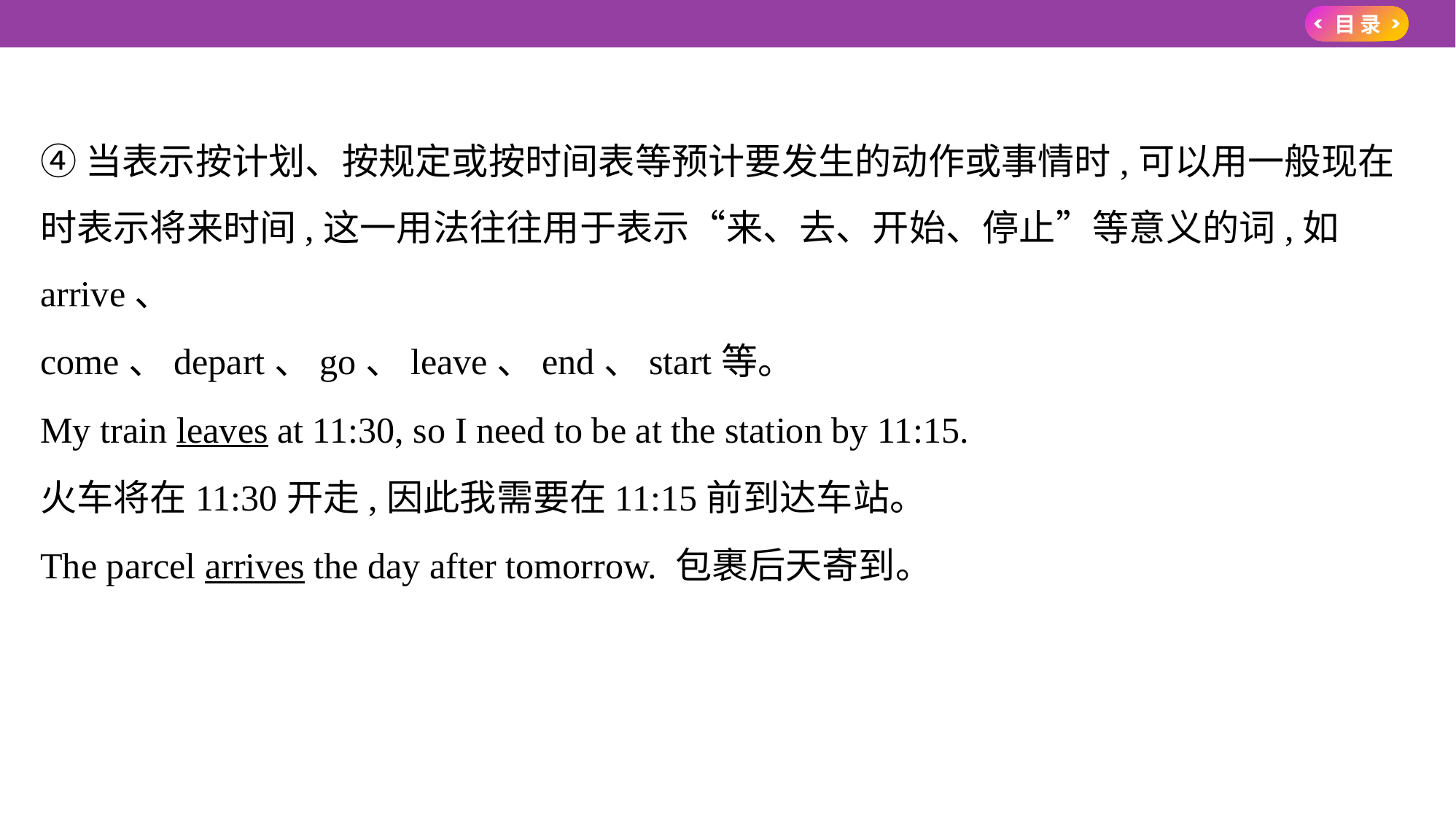

④当表示按计划、按规定或按时间表等预计要发生的动作或事情时,可以用一般现在
时表示将来时间,这一用法往往用于表示“来、去、开始、停止”等意义的词,如arrive、
come、depart、go、leave、end、start等。
My train leaves at 11:30, so I need to be at the station by 11:15.
火车将在11:30开走,因此我需要在11:15前到达车站。
The parcel arrives the day after tomorrow. 包裹后天寄到。